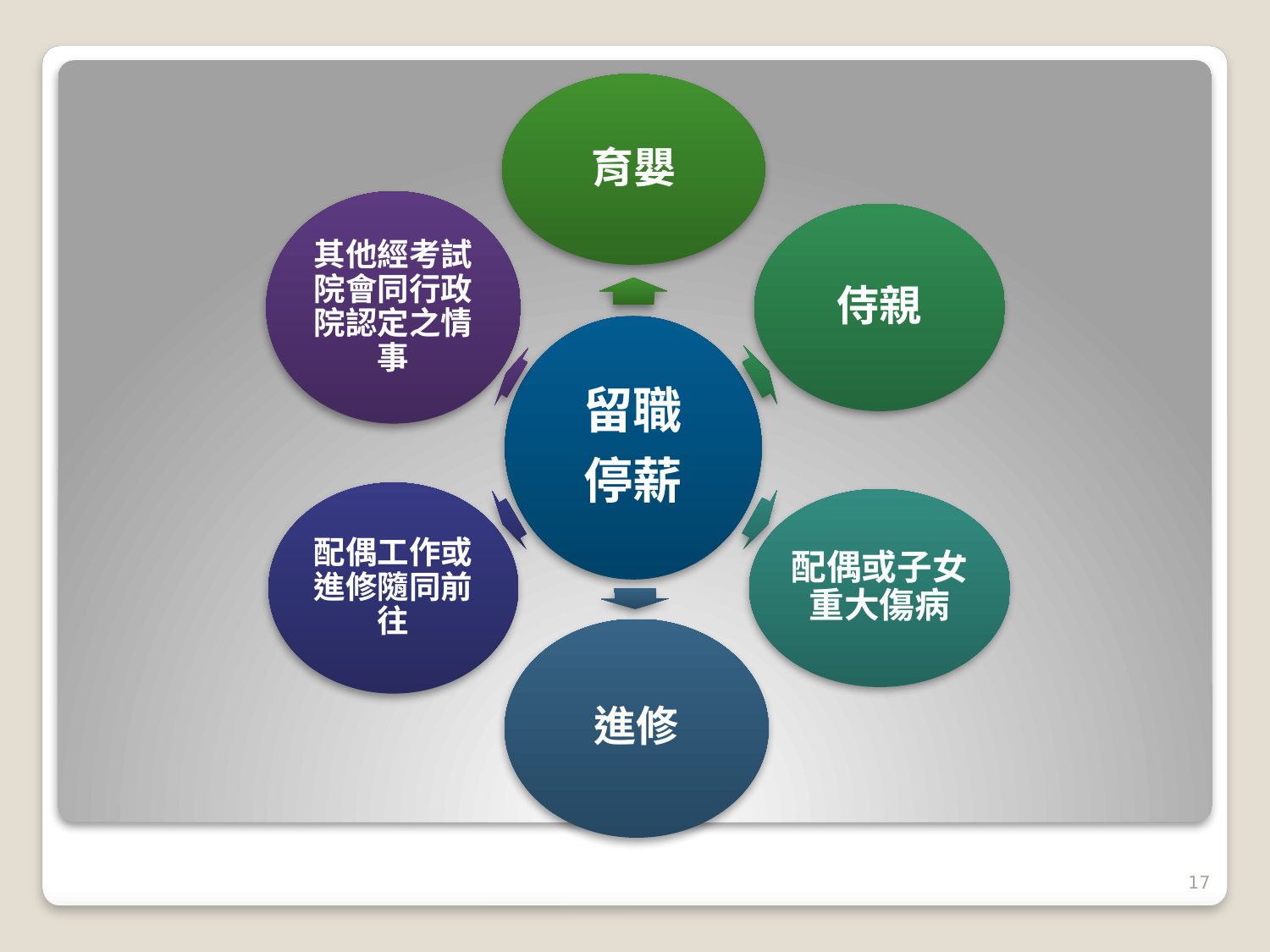

留職
停薪

育嬰

侍親

配偶或子女重大傷病

進修

配偶工作或進修隨同前往

其他經考試院會同行政院認定之情事
17